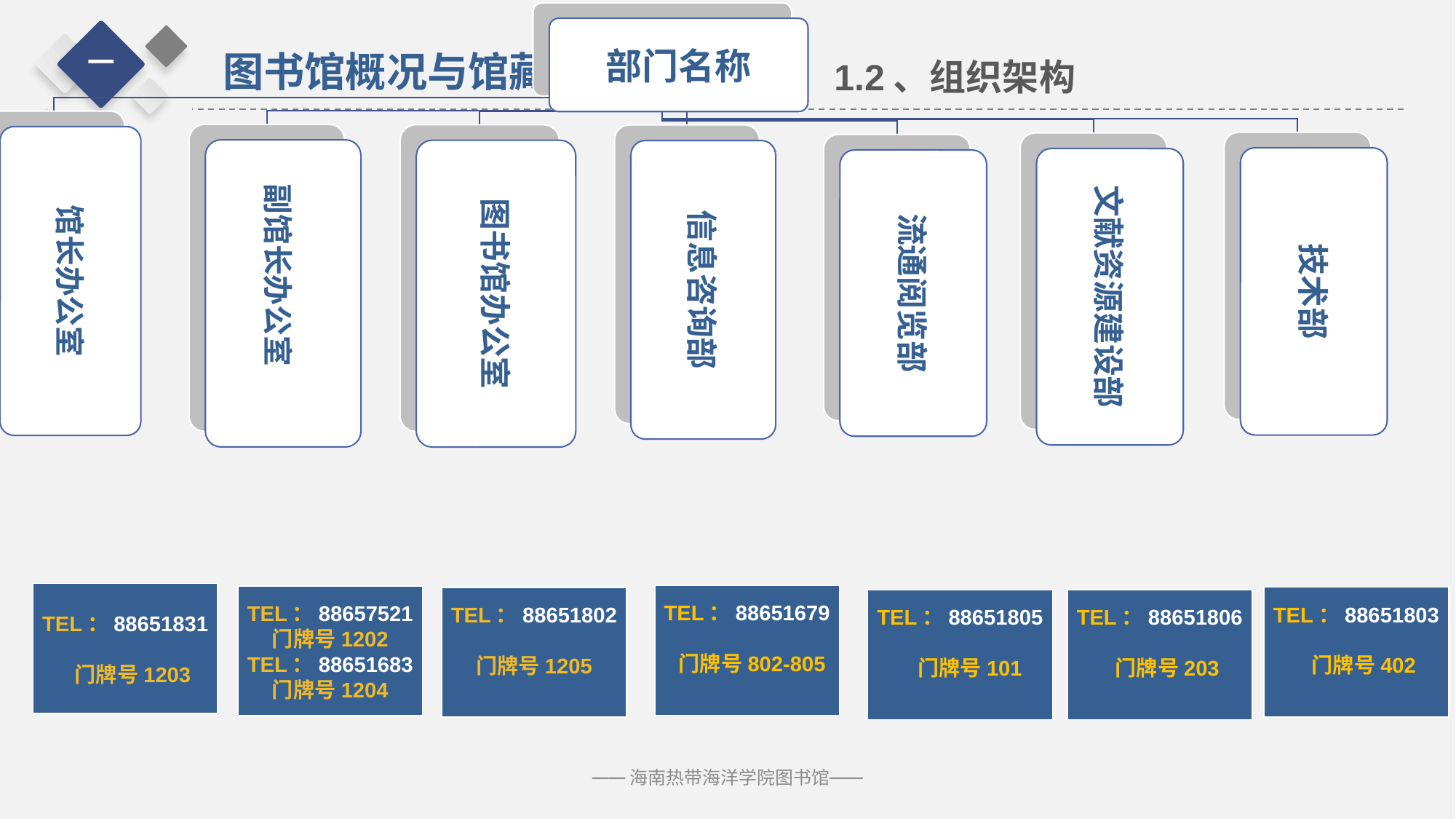

一

图书馆概况与馆藏
1.2、组织架构
部门名称
馆长办公室

　副馆长办公室

图书馆办公室
信息咨询部
流通阅览部
文献资源建设部
技术部
TEL：88651831

  门牌号1203
TEL：88651679

 门牌号802-805

TEL：88657521
门牌号1202
TEL：88651683
门牌号1204

TEL：88651803

  门牌号402

TEL：88651802

门牌号1205

TEL：88651806

  门牌号203

TEL：88651805

   门牌号101

服务：组织建设图书馆自动化、数字化、网络化工作；对图书馆系统运行提供技术支撑和保障。
——海南热带海洋学院图书馆——